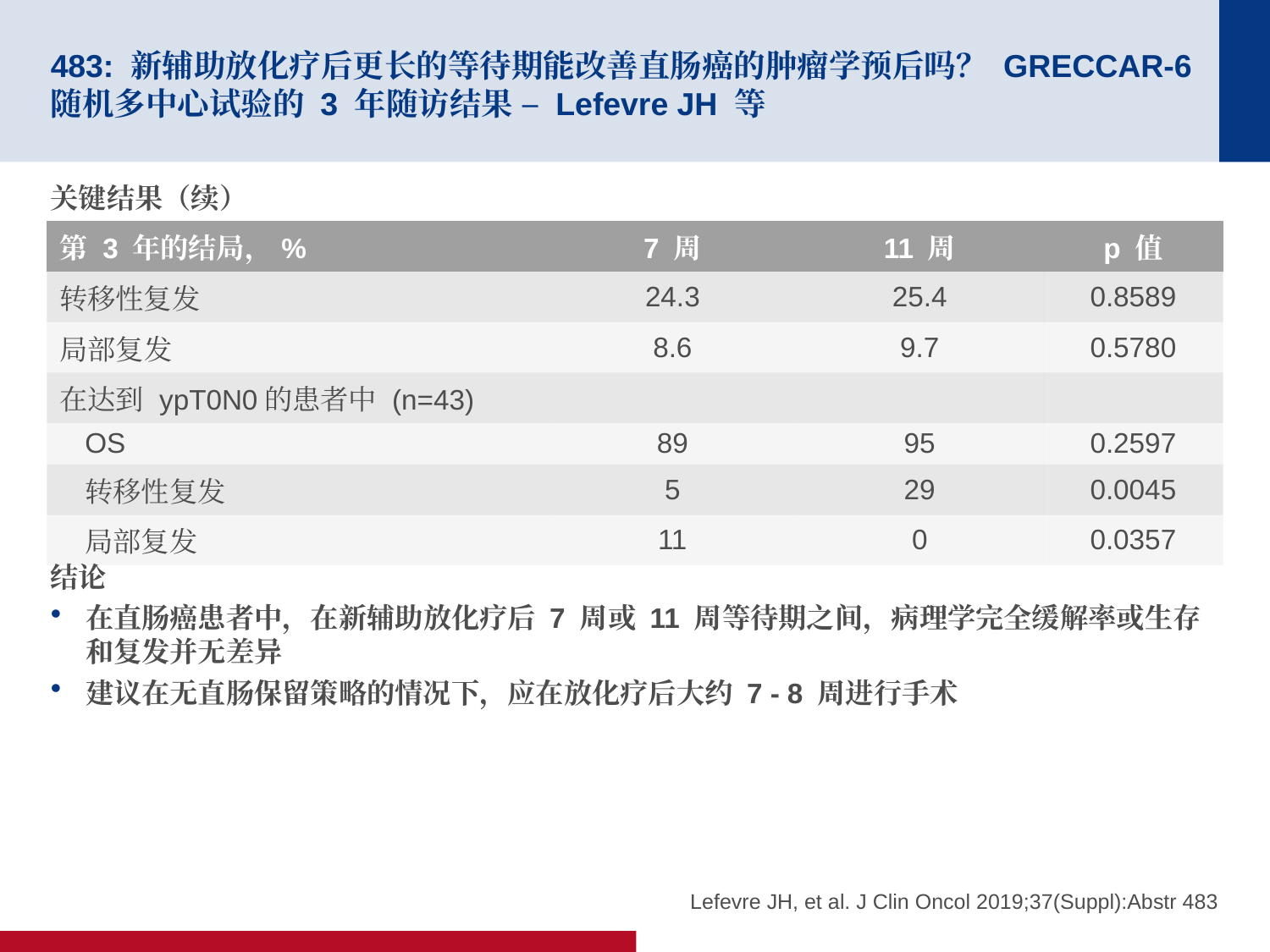

# 483: 新辅助放化疗后更长的等待期能改善直肠癌的肿瘤学预后吗？ GRECCAR-6 随机多中心试验的 3 年随访结果 – Lefevre JH 等
关键结果（续）
结论
在直肠癌患者中，在新辅助放化疗后 7 周或 11 周等待期之间，病理学完全缓解率或生存和复发并无差异
建议在无直肠保留策略的情况下，应在放化疗后大约 7 - 8 周进行手术
| 第 3 年的结局，% | 7 周 | 11 周 | p 值 |
| --- | --- | --- | --- |
| 转移性复发 | 24.3 | 25.4 | 0.8589 |
| 局部复发 | 8.6 | 9.7 | 0.5780 |
| 在达到 ypT0N0的患者中 (n=43) |  |  |  |
| OS | 89 | 95 | 0.2597 |
| 转移性复发 | 5 | 29 | 0.0045 |
| 局部复发 | 11 | 0 | 0.0357 |
Lefevre JH, et al. J Clin Oncol 2019;37(Suppl):Abstr 483